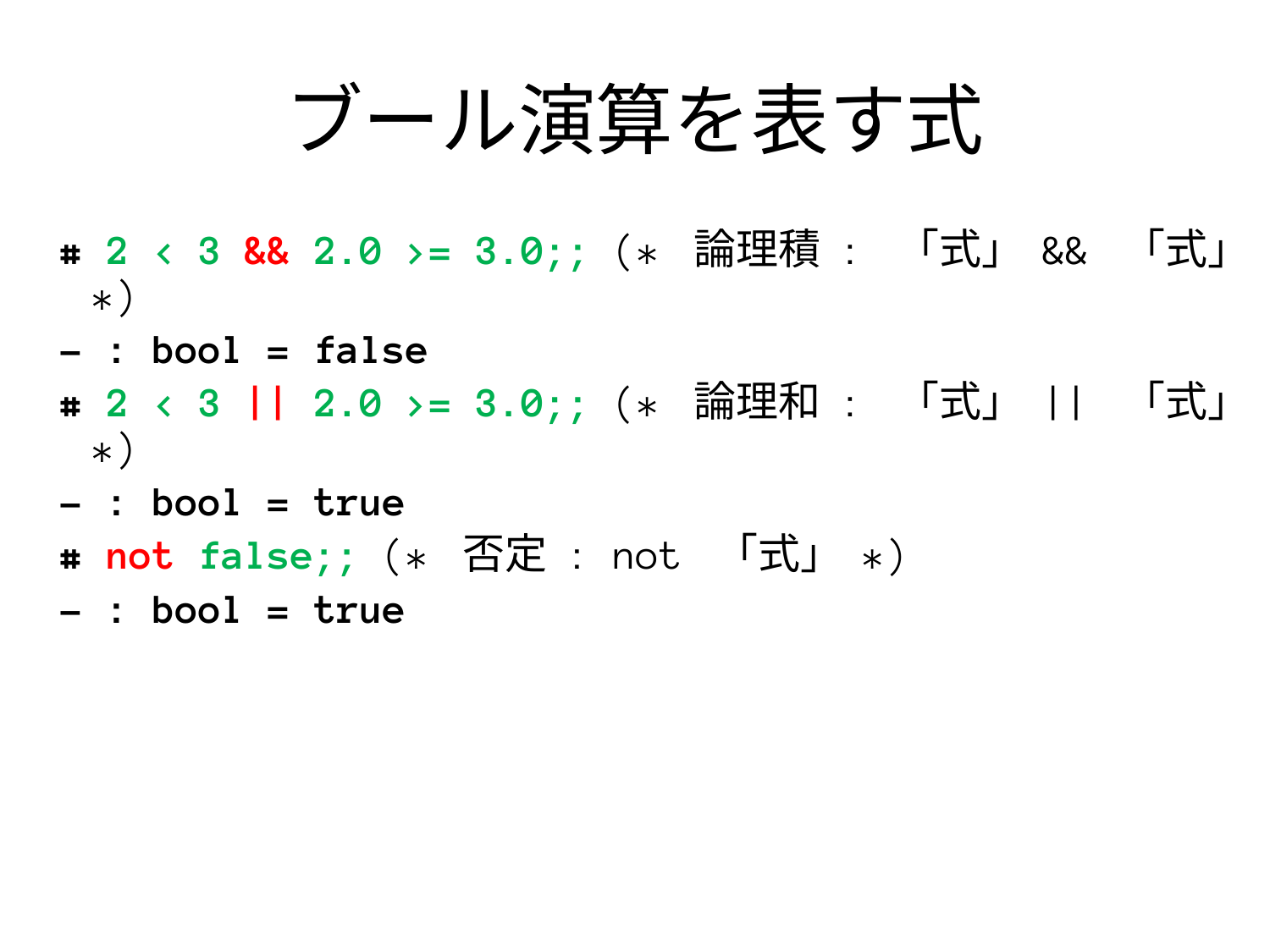

# ブール演算を表す式
# 2 < 3 && 2.0 >= 3.0;; (* 論理積 : 「式」 && 「式」 *)
- : bool = false
# 2 < 3 || 2.0 >= 3.0;; (* 論理和 : 「式」 || 「式」 *)
- : bool = true
# not false;; (* 否定 : not 「式」 *)
- : bool = true